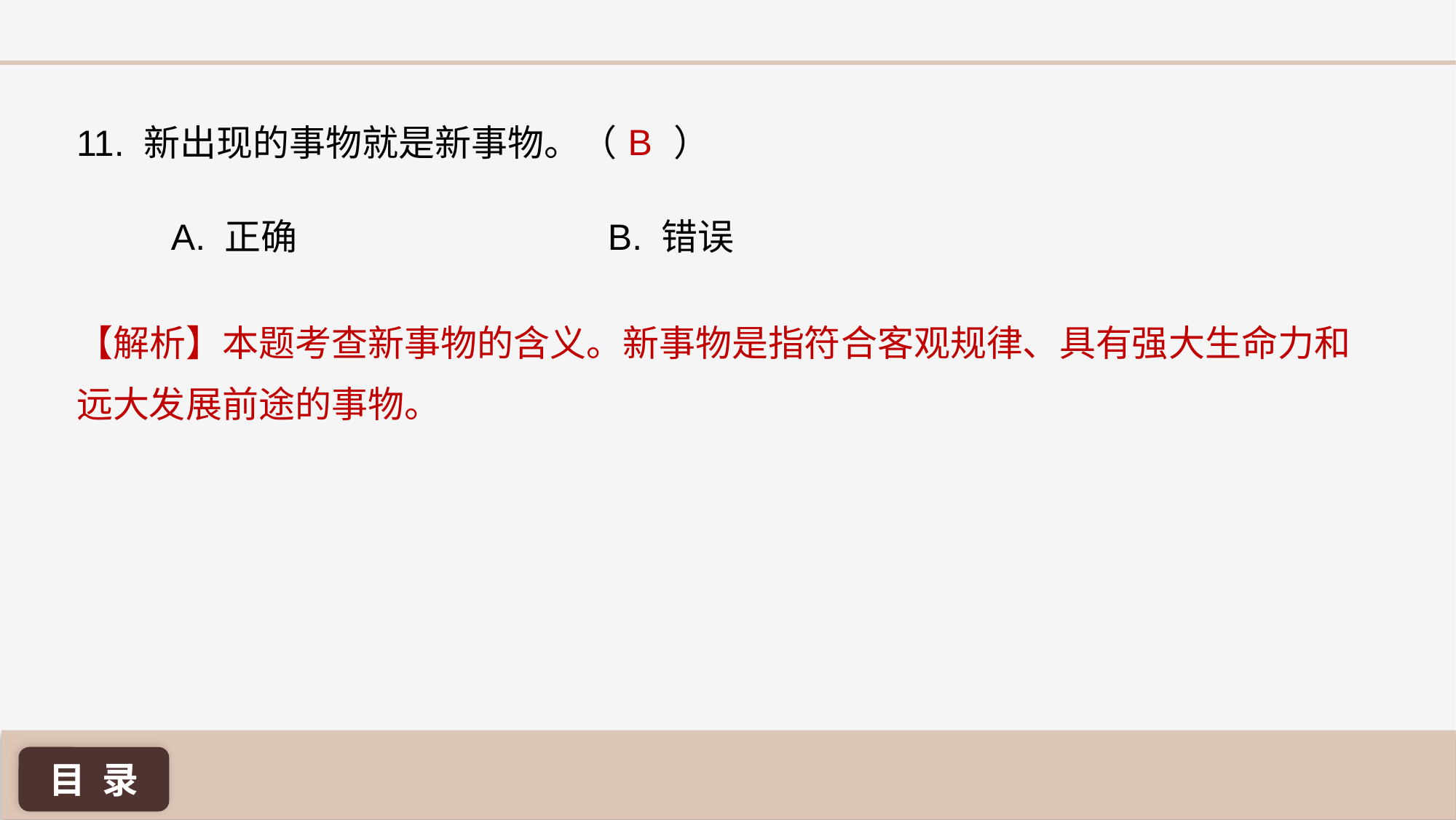

B
11. 新出现的事物就是新事物。（       ）
A. 正确 			B. 错误
【解析】本题考查新事物的含义。新事物是指符合客观规律、具有强大生命力和远大发展前途的事物。